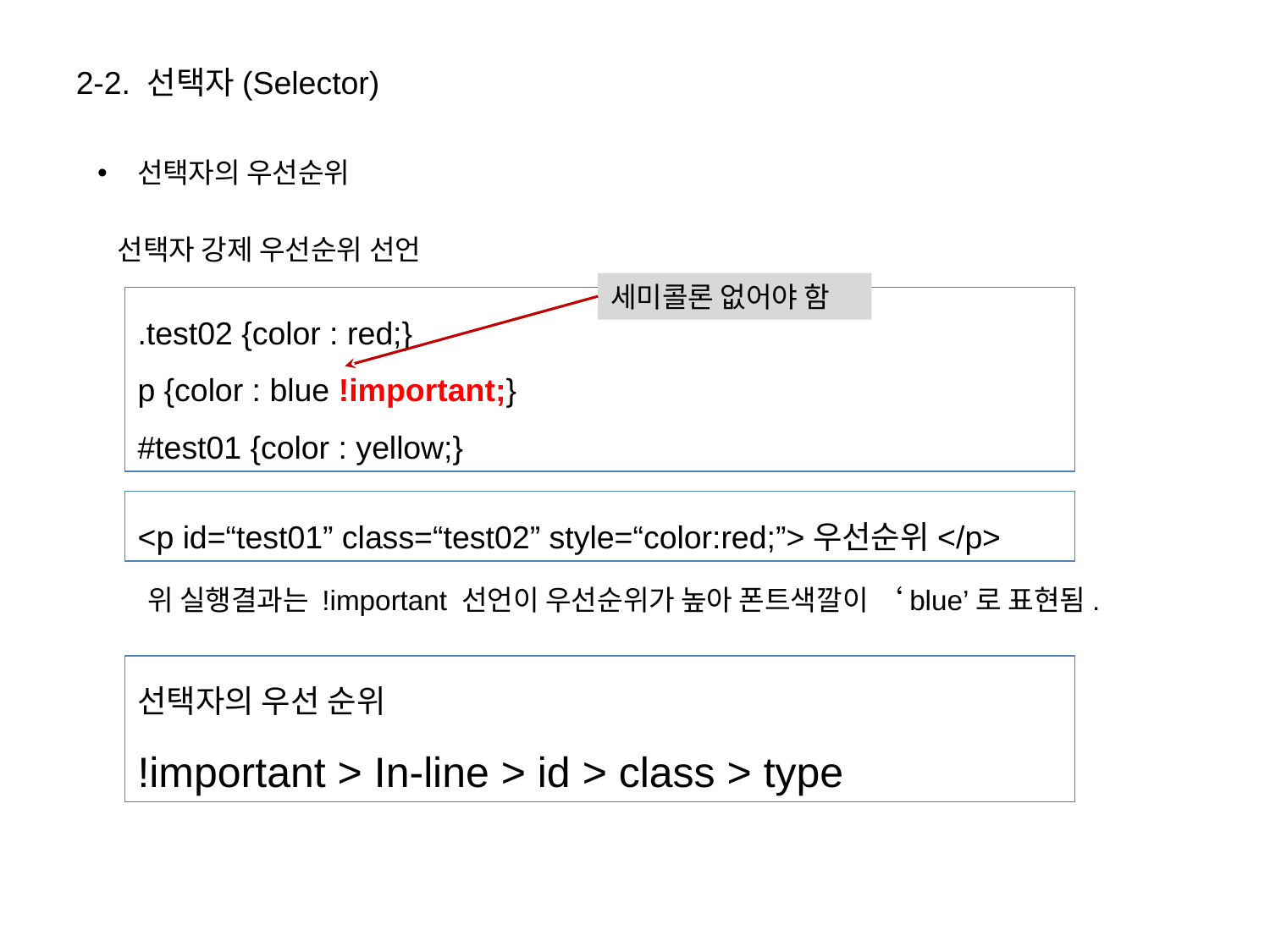

2-2. 선택자(Selector)
선택자의 우선순위
선택자 강제 우선순위 선언
세미콜론 없어야 함
.test02 {color : red;}
p {color : blue !important;}
#test01 {color : yellow;}
<p id=“test01” class=“test02” style=“color:red;”>우선순위</p>
위 실행결과는 !important 선언이 우선순위가 높아 폰트색깔이 ‘blue’로 표현됨.
선택자의 우선 순위
!important > In-line > id > class > type